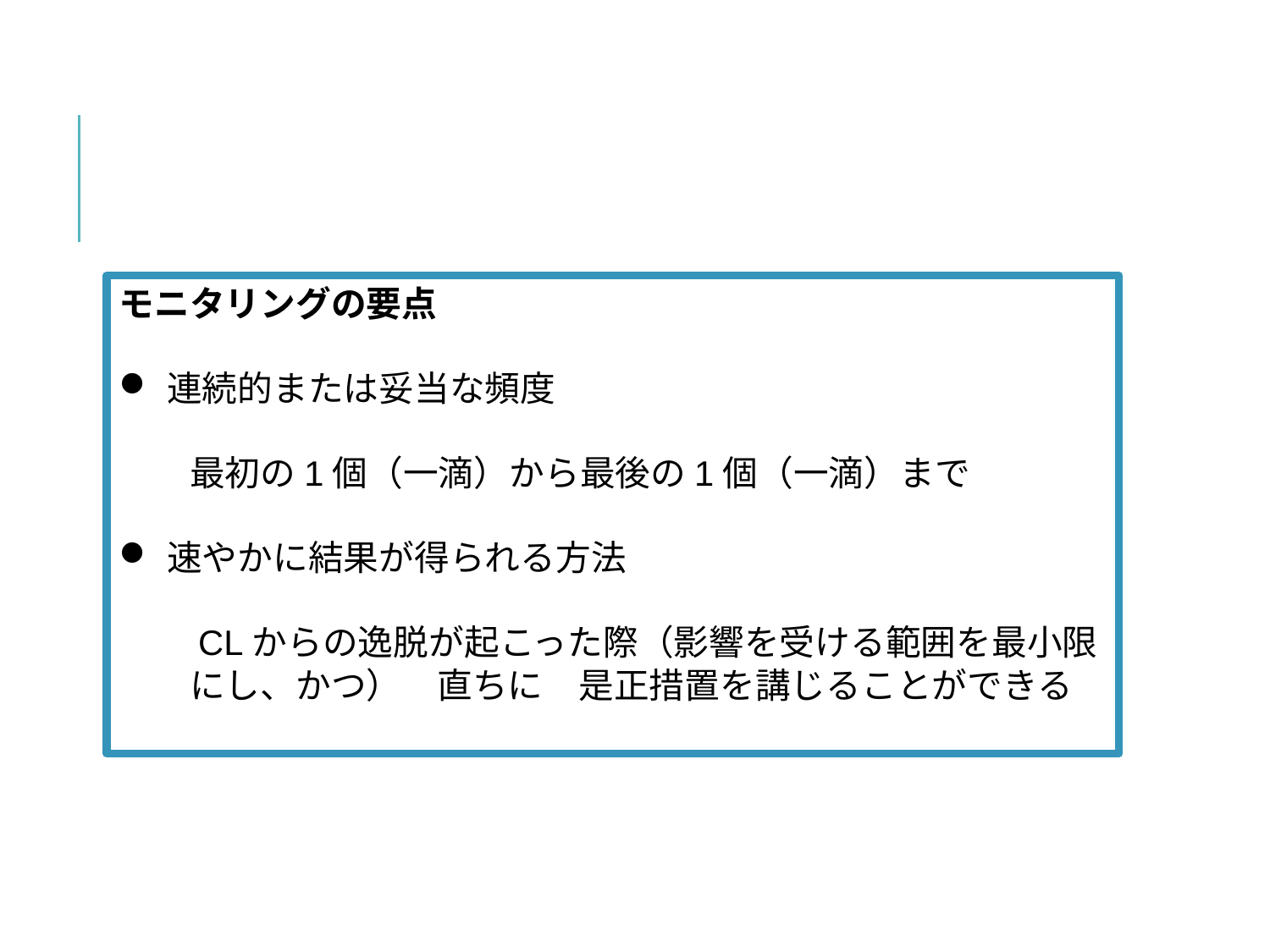

モニタリングの要点

連続的または妥当な頻度

　　最初の1個（一滴）から最後の1個（一滴）まで

速やかに結果が得られる方法

　　CLからの逸脱が起こった際（影響を受ける範囲を最小限
　　にし、かつ）　直ちに　是正措置を講じることができる